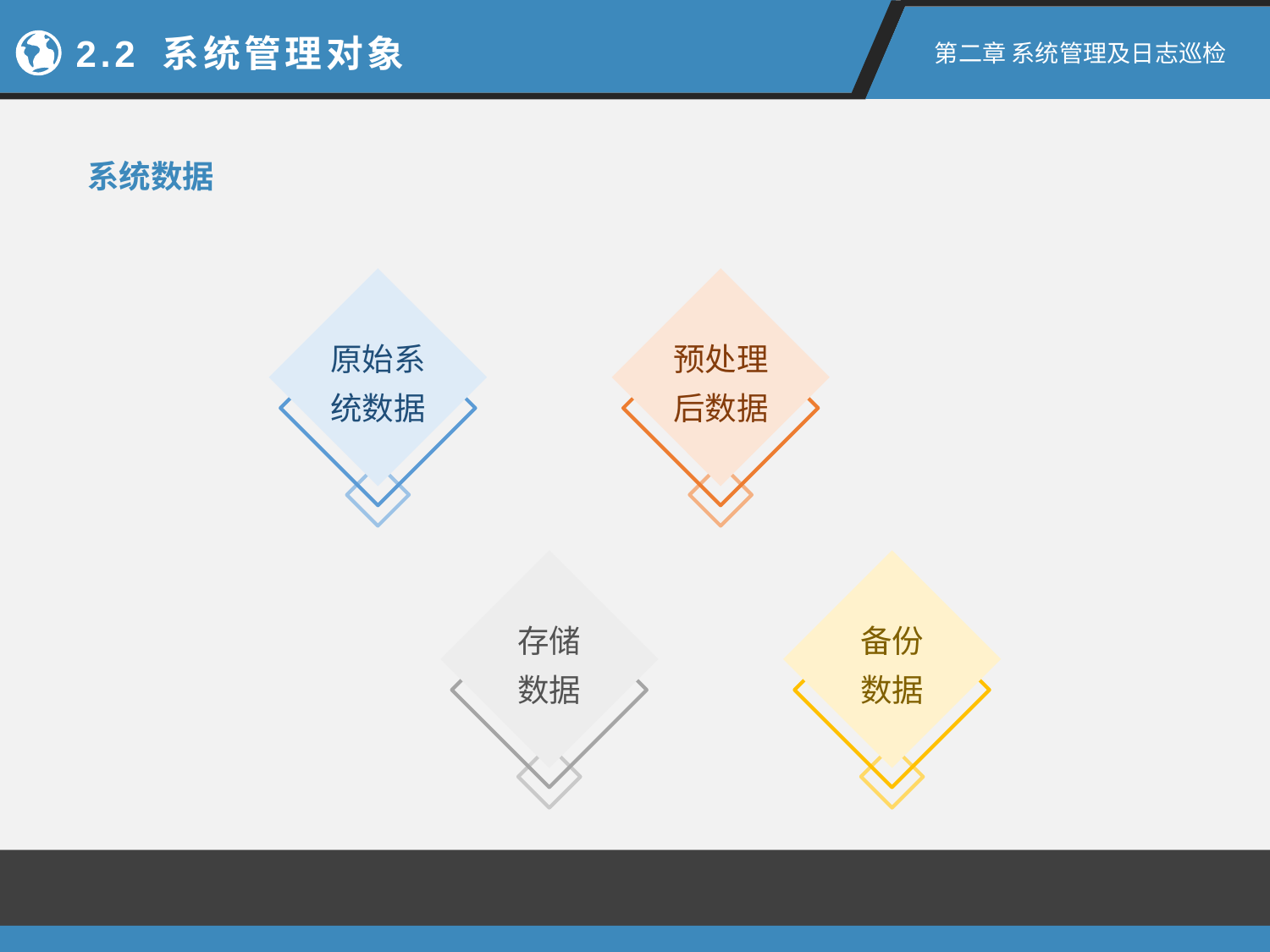

2.2 系统管理对象

第二章 系统管理及日志巡检
系统数据
原始系统数据

预处理后数据

存储
数据

备份
数据